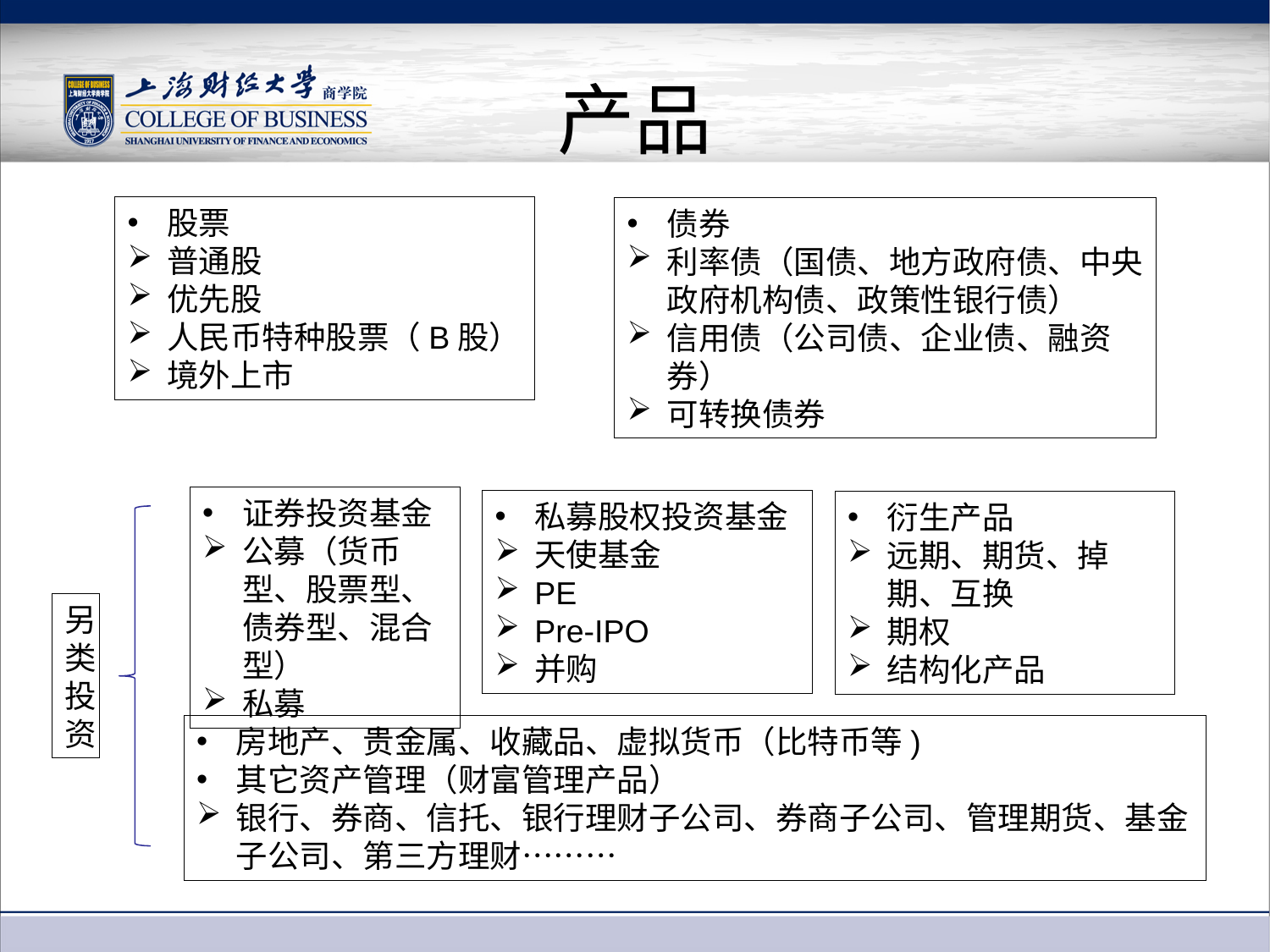

# 产品
股票
普通股
优先股
人民币特种股票（B股）
境外上市
债券
利率债（国债、地方政府债、中央政府机构债、政策性银行债）
信用债（公司债、企业债、融资券）
可转换债券
证券投资基金
公募（货币型、股票型、债券型、混合型）
私募
私募股权投资基金
天使基金
PE
Pre-IPO
并购
衍生产品
远期、期货、掉期、互换
期权
结构化产品

另类投资
房地产、贵金属、收藏品、虚拟货币（比特币等)
其它资产管理（财富管理产品）
银行、券商、信托、银行理财子公司、券商子公司、管理期货、基金子公司、第三方理财………